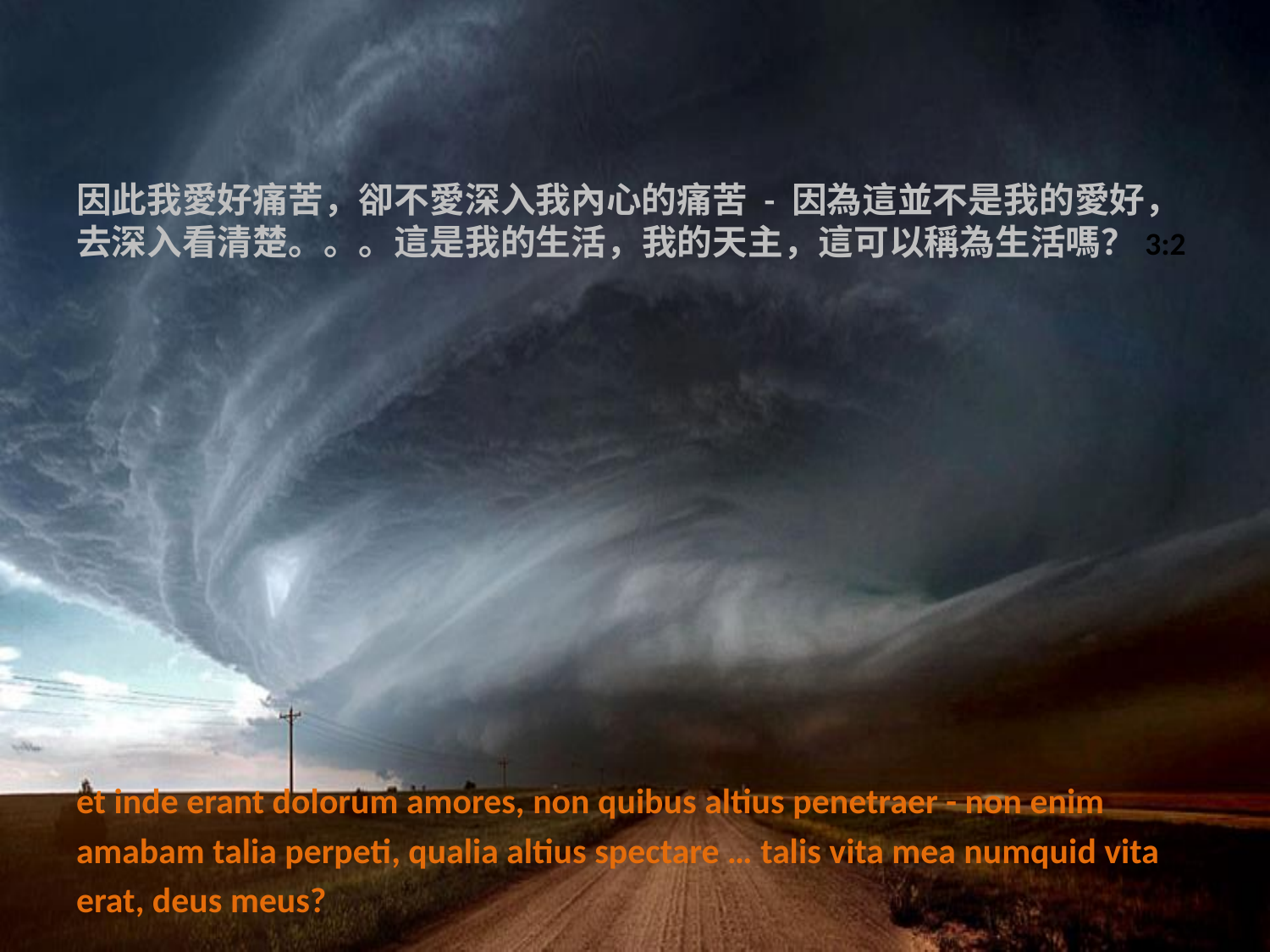

# 因此我愛好痛苦，卻不愛深入我內心的痛苦 - 因為這並不是我的愛好，去深入看清楚。。。這是我的生活，我的天主，這可以稱為生活嗎？3:2
et inde erant dolorum amores, non quibus altius penetraer - non enim
amabam talia perpeti, qualia altius spectare … talis vita mea numquid vita
erat, deus meus?